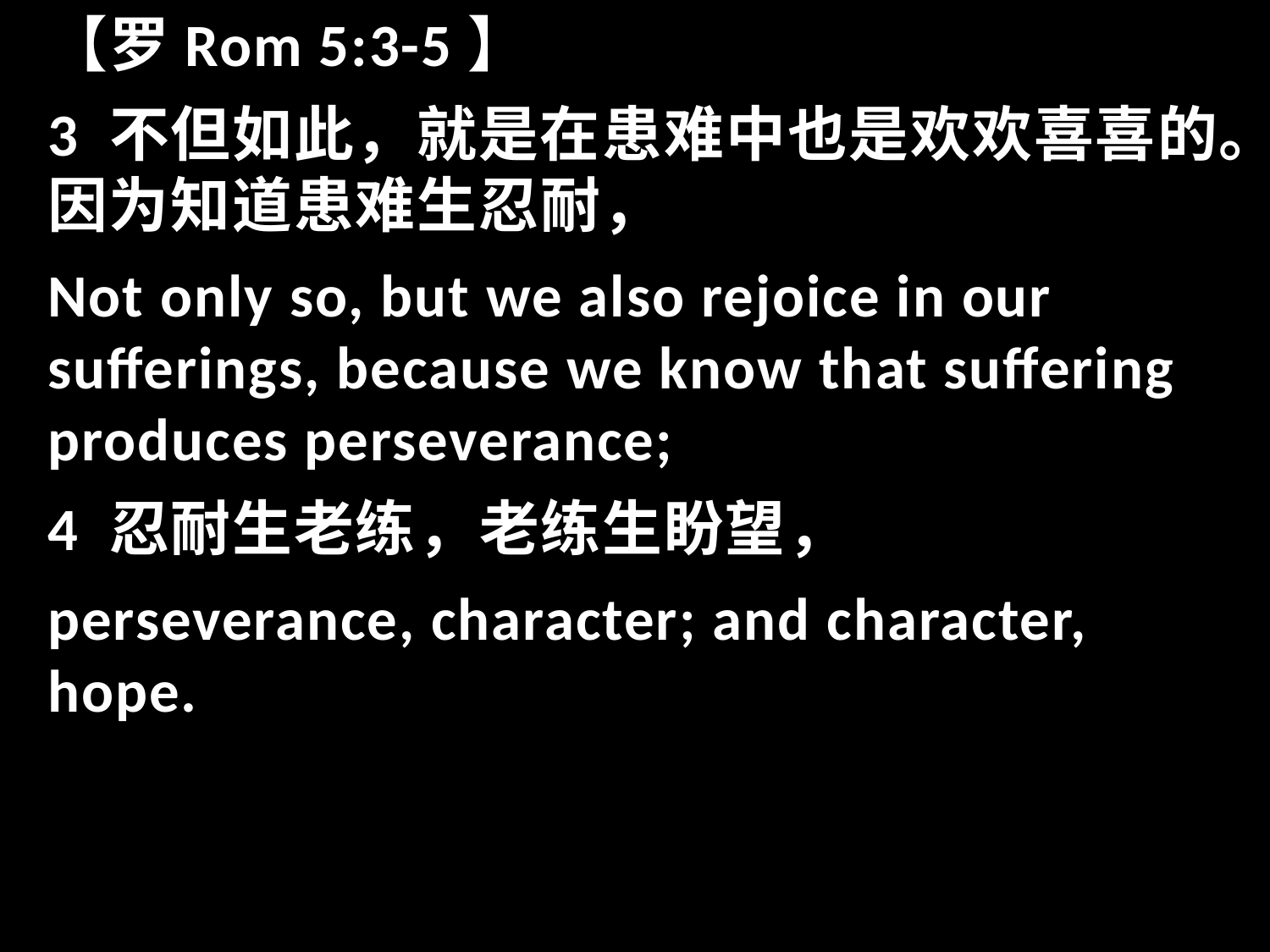

【罗Rom 5:3-5】
3 不但如此，就是在患难中也是欢欢喜喜的。因为知道患难生忍耐，
Not only so, but we also rejoice in our sufferings, because we know that suffering produces perseverance;
4 忍耐生老练，老练生盼望，
perseverance, character; and character, hope.